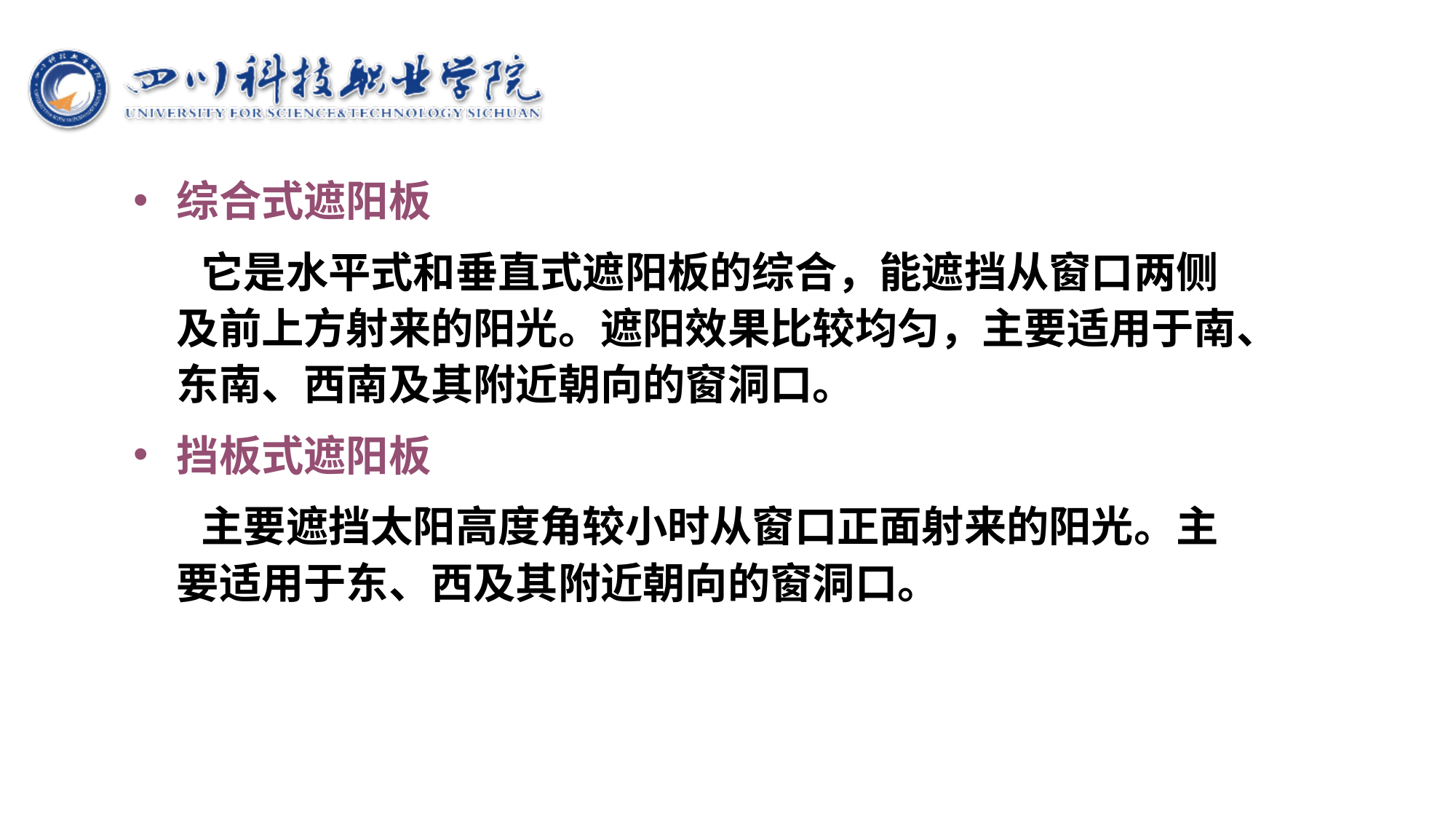

综合式遮阳板
      它是水平式和垂直式遮阳板的综合，能遮挡从窗口两侧及前上方射来的阳光。遮阳效果比较均匀，主要适用于南、东南、西南及其附近朝向的窗洞口。
挡板式遮阳板
      主要遮挡太阳高度角较小时从窗口正面射来的阳光。主要适用于东、西及其附近朝向的窗洞口。